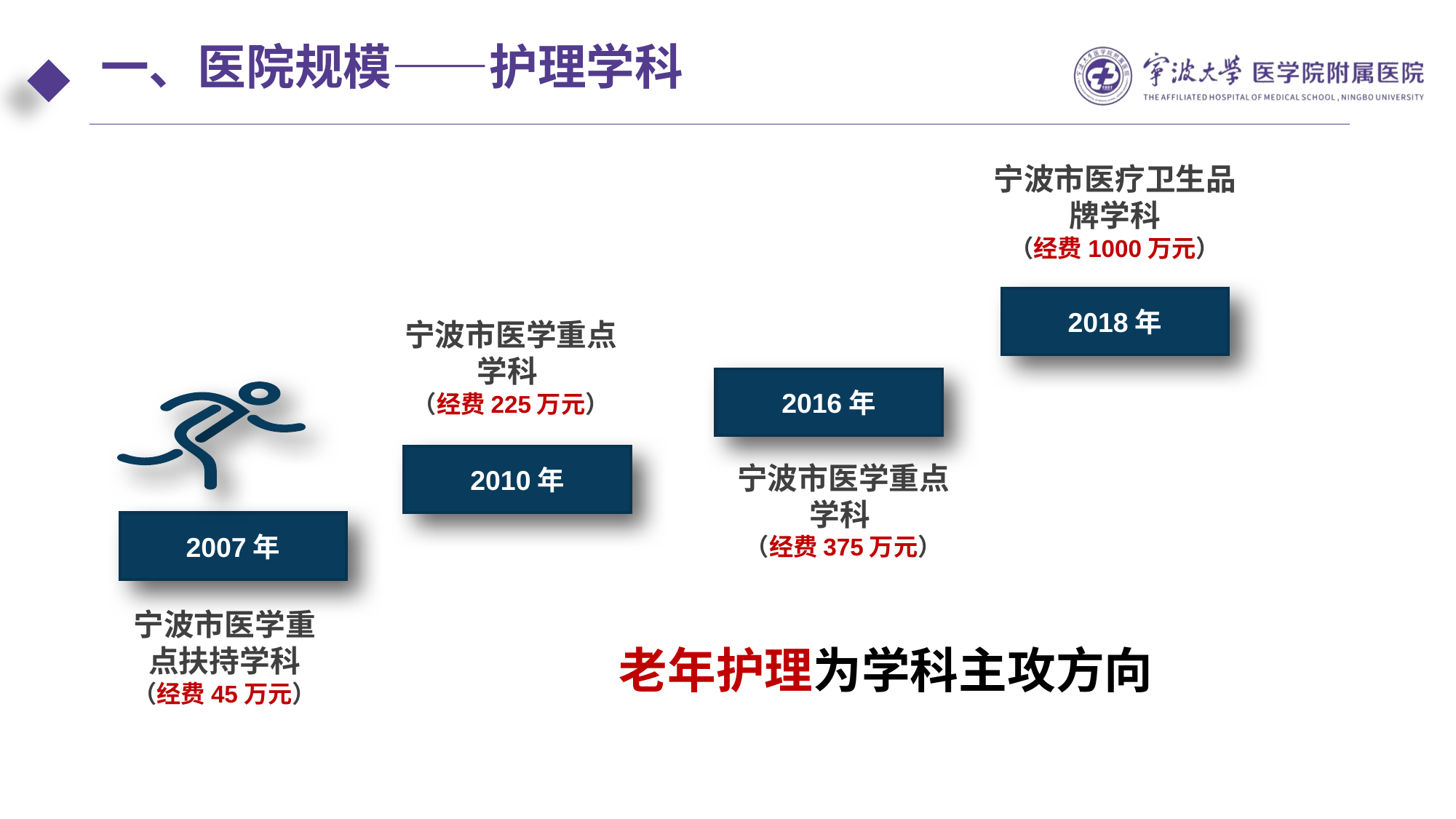

# 一、医院规模——护理学科
宁波市医疗卫生品牌学科
（经费1000万元）
2018年
宁波市医学重点学科
（经费225万元）
护理骨干出国学习
2016年

国内学习交流
2010年
宁波市医学重点学科
（经费375万元）
2007年
老年护理为学科主攻方向
宁波市医学重点扶持学科（经费45万元）